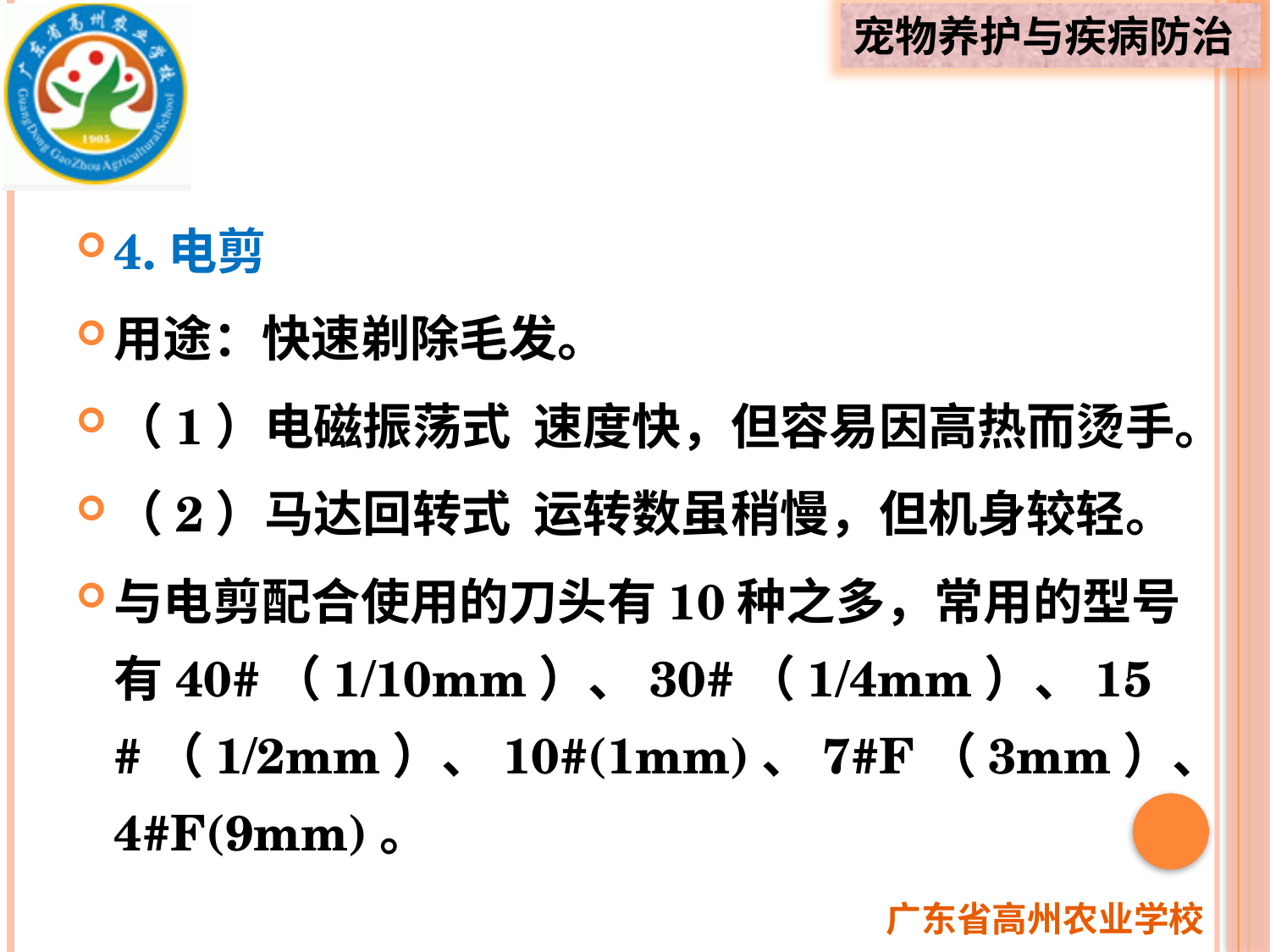

4.电剪
用途：快速剃除毛发。
（1）电磁振荡式  速度快，但容易因高热而烫手。
（2）马达回转式  运转数虽稍慢，但机身较轻。
与电剪配合使用的刀头有10种之多，常用的型号有40#（1/10mm）、30#（1/4mm）、15 #（1/2mm）、10#(1mm)、7#F（3mm）、4#F(9mm)。